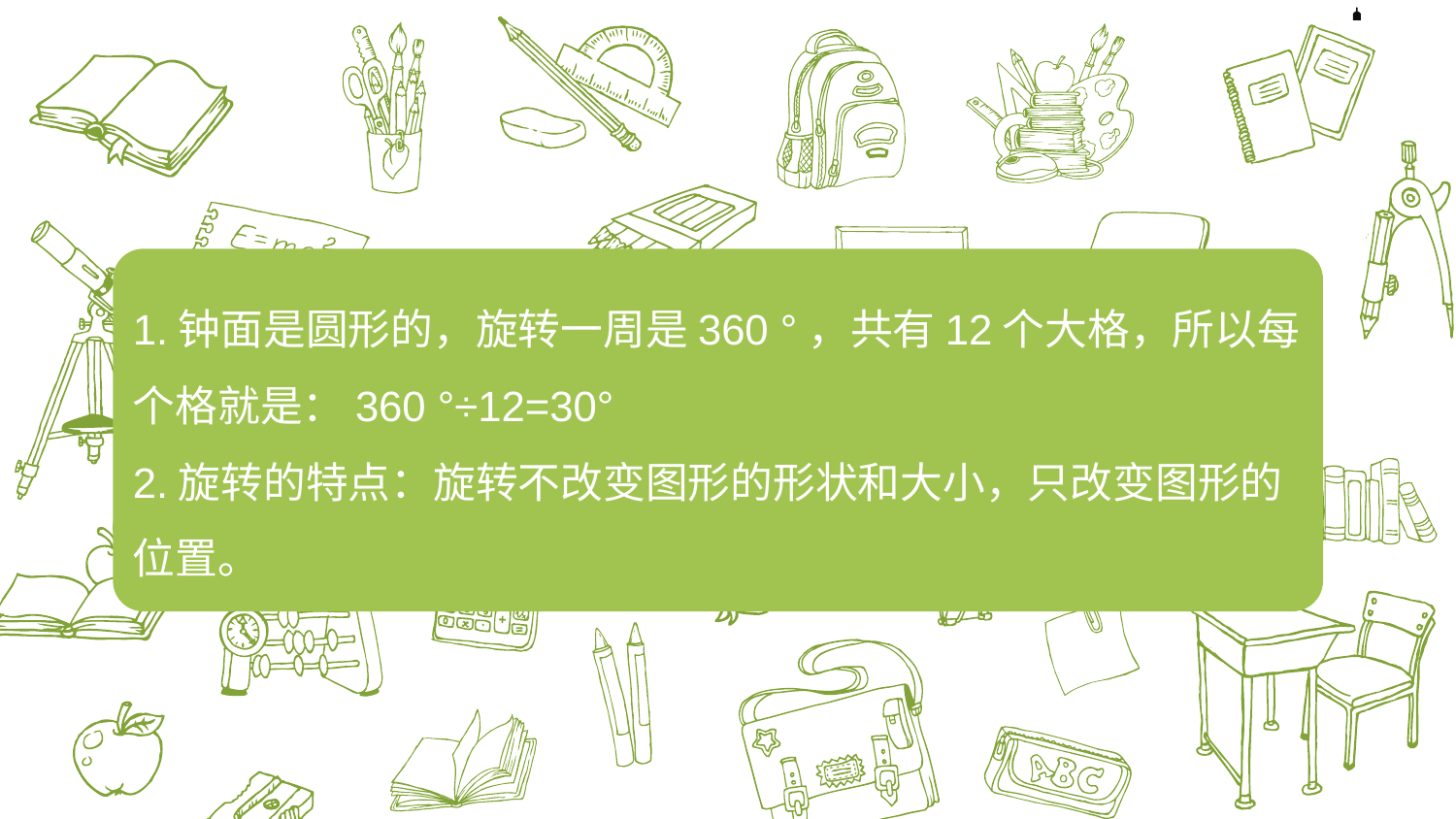

1.钟面是圆形的，旋转一周是360 °，共有12个大格，所以每个格就是：360 °÷12=30°
2.旋转的特点：旋转不改变图形的形状和大小，只改变图形的位置。